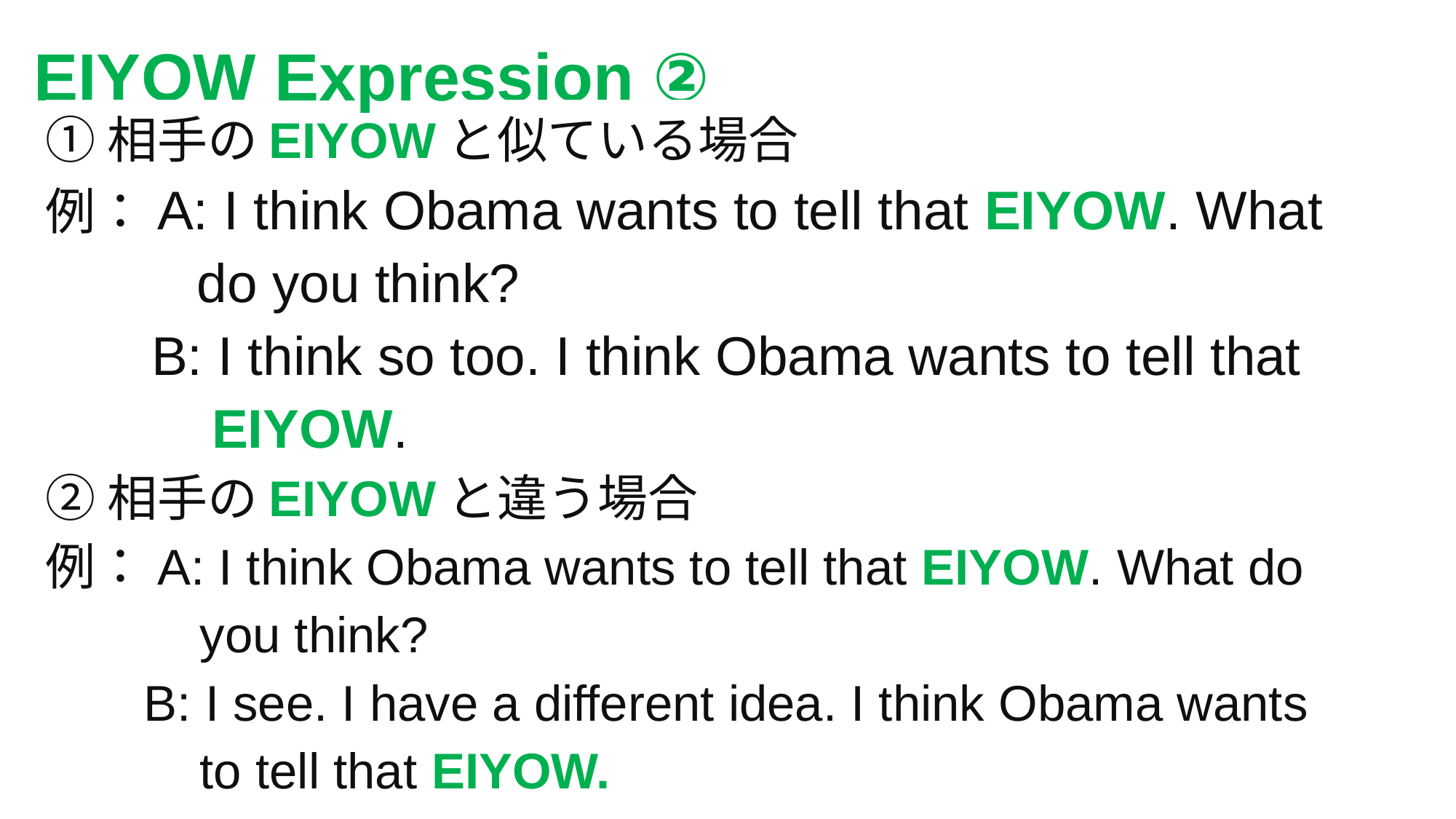

# EIYOW Expression ②
①相手のEIYOWと似ている場合
例：A: I think Obama wants to tell that EIYOW. What
          do you think?
       B: I think so too. I think Obama wants to tell that
           EIYOW.
②相手のEIYOWと違う場合
例：A: I think Obama wants to tell that EIYOW. What do
           you think?
       B: I see. I have a different idea. I think Obama wants
           to tell that EIYOW.